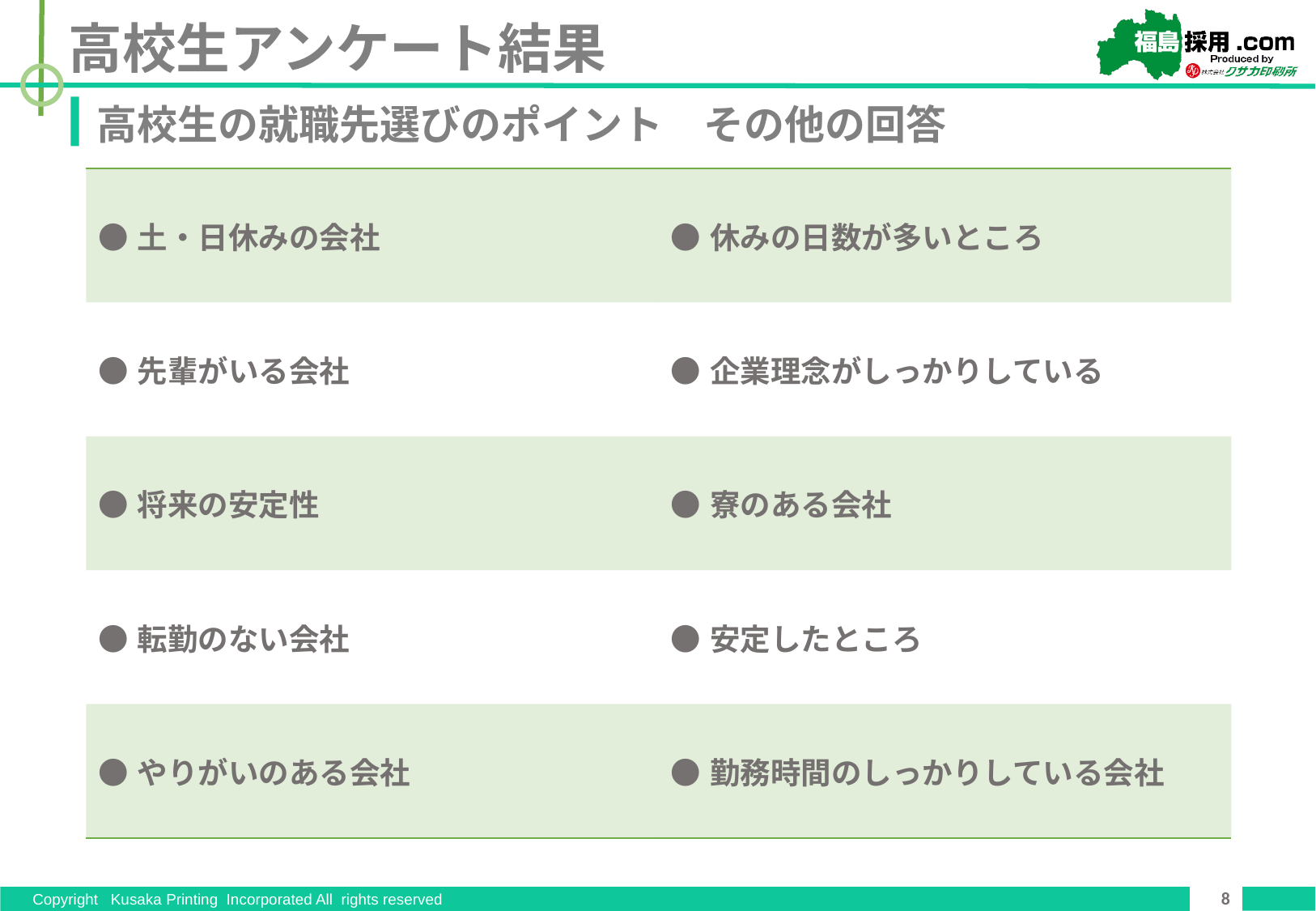

高校生アンケート結果
高校生の就職先選びのポイント　その他の回答
| ●土・日休みの会社 | ●休みの日数が多いところ |
| --- | --- |
| ●先輩がいる会社 | ●企業理念がしっかりしている |
| ●将来の安定性 | ●寮のある会社 |
| ●転勤のない会社 | ●安定したところ |
| ●やりがいのある会社 | ●勤務時間のしっかりしている会社 |